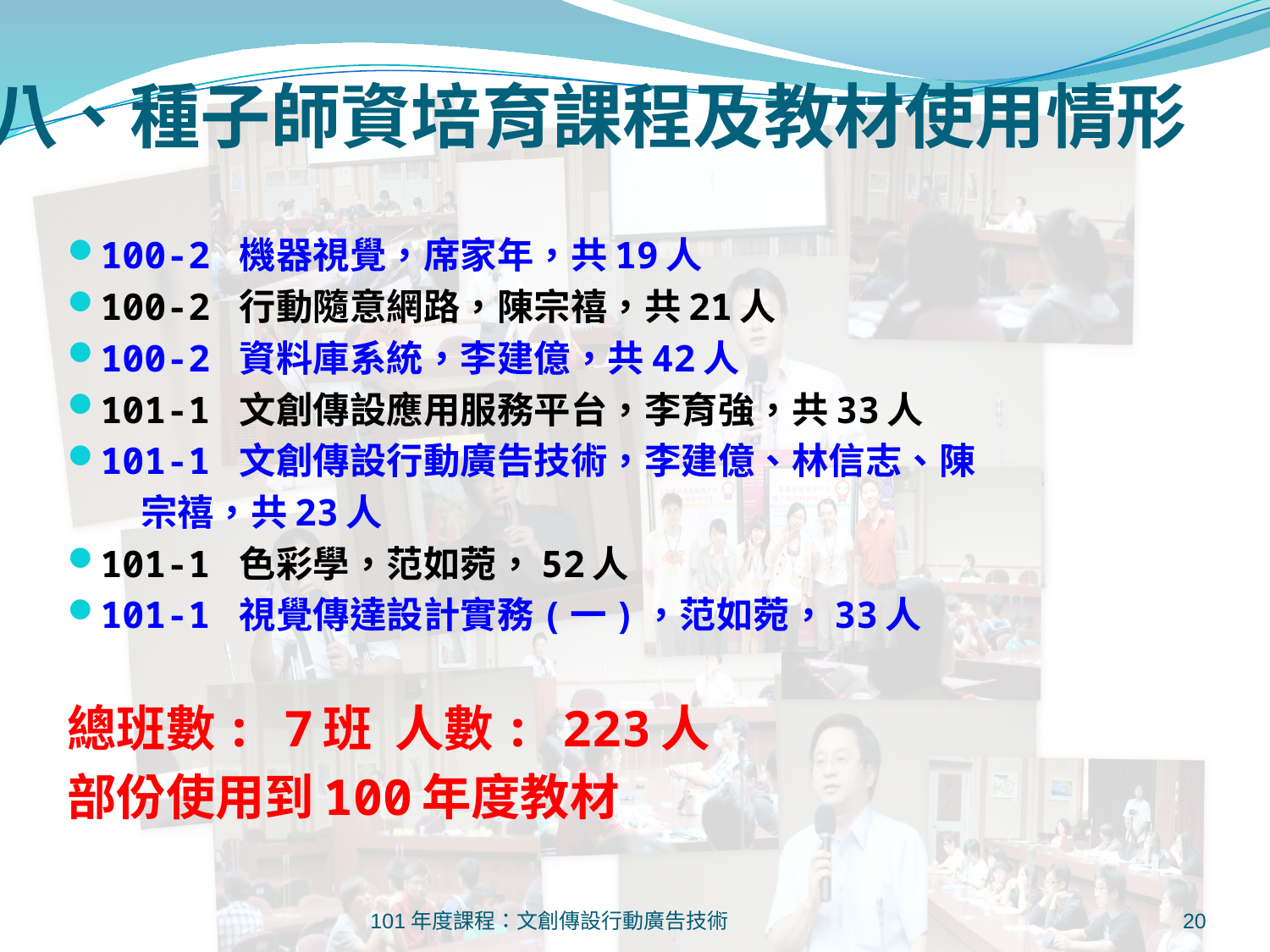

八、種子師資培育課程及教材使用情形
100-2 機器視覺，席家年，共19人
100-2 行動隨意網路，陳宗禧，共21人
100-2 資料庫系統，李建億，共42人
101-1 文創傳設應用服務平台，李育強，共33人
101-1 文創傳設行動廣告技術，李建億、林信志、陳
        宗禧，共23人
101-1 色彩學，范如菀，52人
101-1 視覺傳達設計實務(一)，范如菀，33人

總班數: 7班  人數: 223人
部份使用到100年度教材
101年度課程：文創傳設行動廣告技術
20